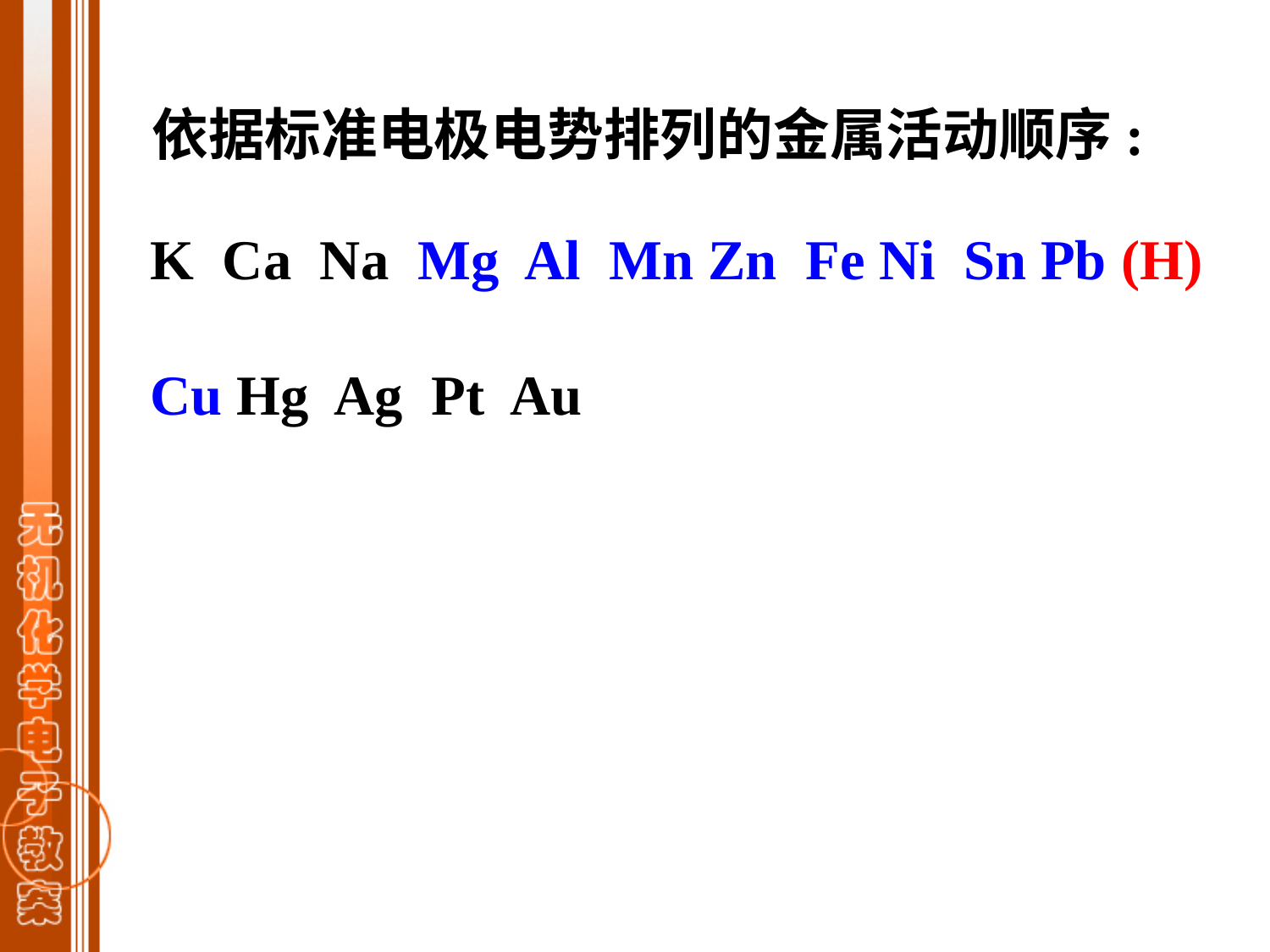

依据标准电极电势排列的金属活动顺序:
K  Ca  Na  Mg  Al  Mn Zn  Fe Ni  Sn Pb (H)

Cu Hg  Ag  Pt  Au